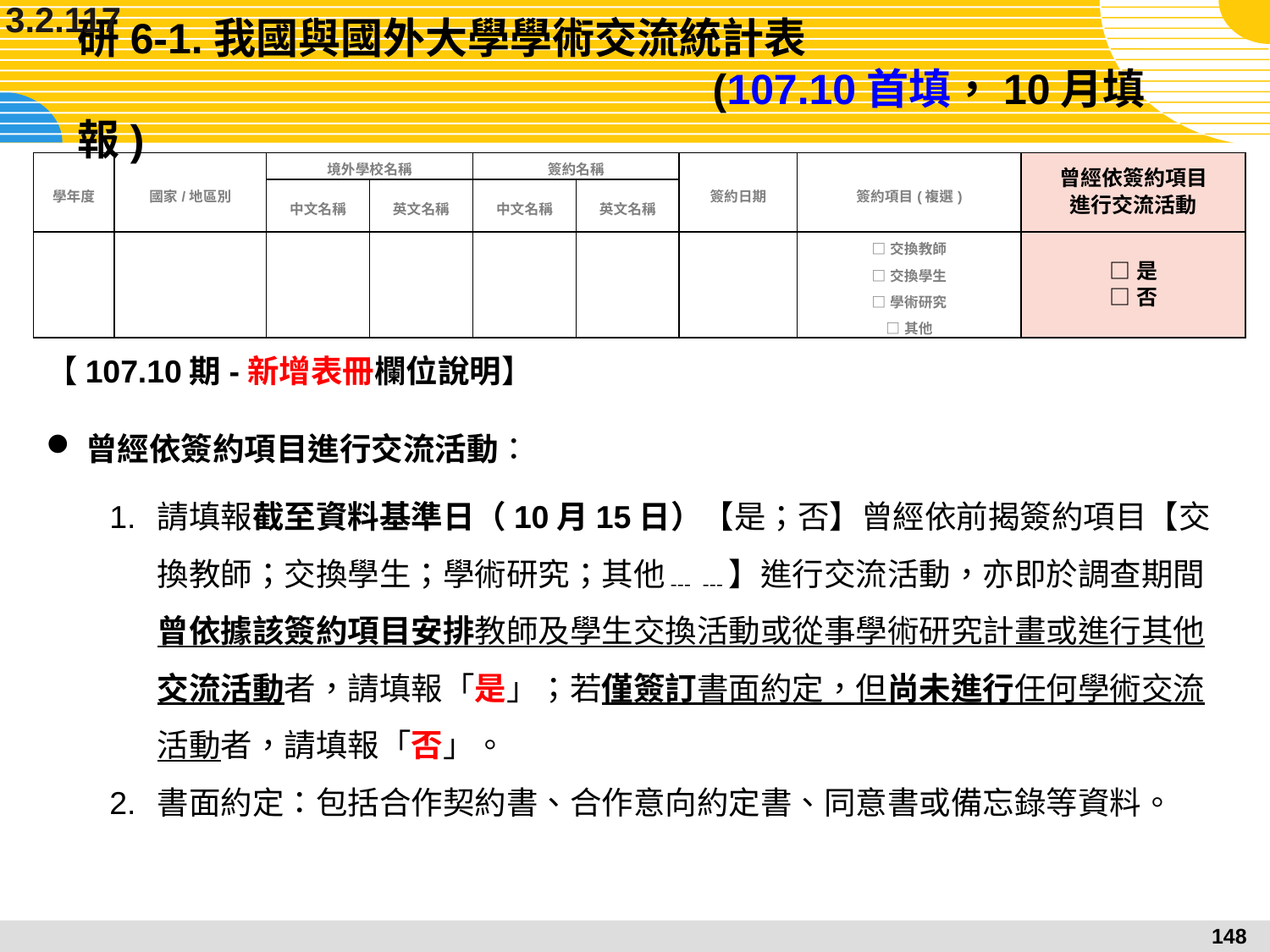

3.2.117
# 研6-1.我國與國外大學學術交流統計表 (107.10首填，10月填報)
| 學年度 | 國家/地區別 | 境外學校名稱 |  | 簽約名稱 |  | 簽約日期 | 簽約項目(複選) | 曾經依簽約項目 進行交流活動 |
| --- | --- | --- | --- | --- | --- | --- | --- | --- |
|  |  | 中文名稱 | 英文名稱 | 中文名稱 | 英文名稱 |  |  |  |
|  |  |  |  |  |  |  | □交換教師 □交換學生 □學術研究 □其他 | □是 □否 |
【107.10期-新增表冊欄位說明】
曾經依簽約項目進行交流活動：
請填報截至資料基準日（10月15日）【是；否】曾經依前揭簽約項目【交換教師；交換學生；學術研究；其他﹍﹍】進行交流活動，亦即於調查期間曾依據該簽約項目安排教師及學生交換活動或從事學術研究計畫或進行其他交流活動者，請填報「是」；若僅簽訂書面約定，但尚未進行任何學術交流活動者，請填報「否」。
書面約定：包括合作契約書、合作意向約定書、同意書或備忘錄等資料。